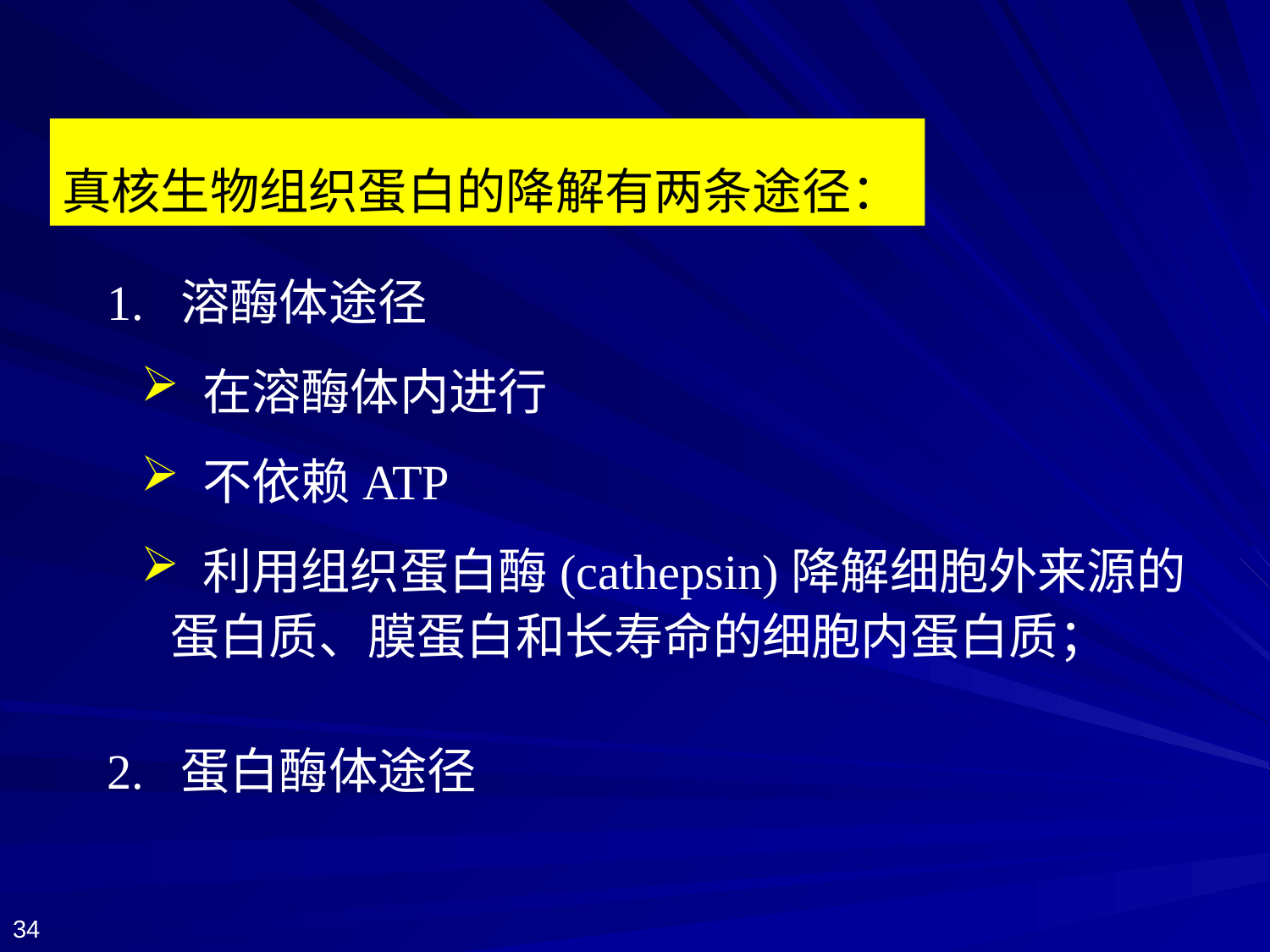

真核生物组织蛋白的降解有两条途径：
1.  溶酶体途径
 在溶酶体内进行
 不依赖ATP
 利用组织蛋白酶(cathepsin)降解细胞外来源的蛋白质、膜蛋白和长寿命的细胞内蛋白质；
2.  蛋白酶体途径
34